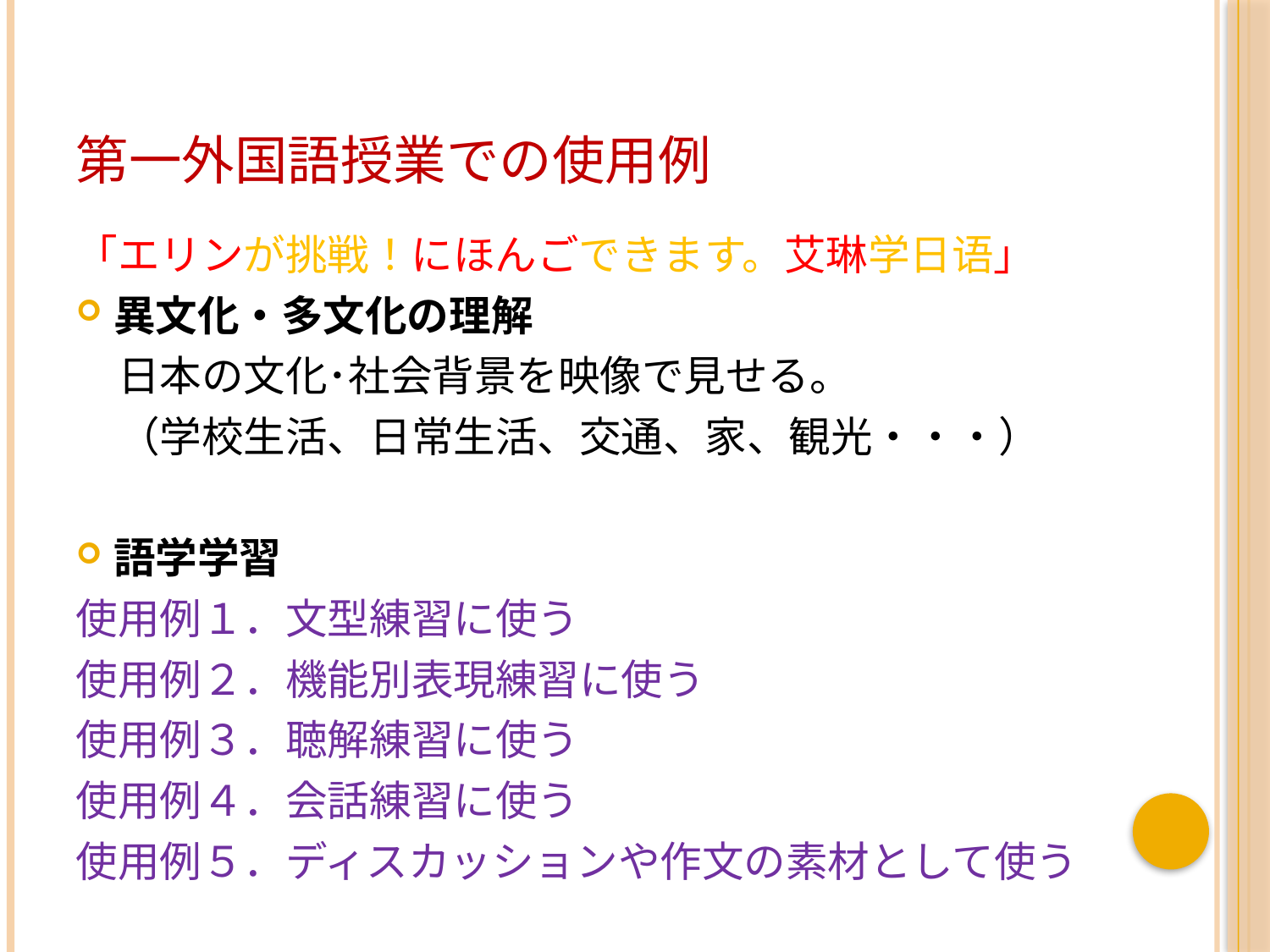

# 第一外国語授業での使用例
「エリンが挑戦！にほんごできます。艾琳学日语」
異文化・多文化の理解
　日本の文化･社会背景を映像で見せる。
　（学校生活、日常生活、交通、家、観光・・・）

語学学習
使用例１．文型練習に使う
使用例２．機能別表現練習に使う
使用例３．聴解練習に使う
使用例４．会話練習に使う
使用例５．ディスカッションや作文の素材として使う